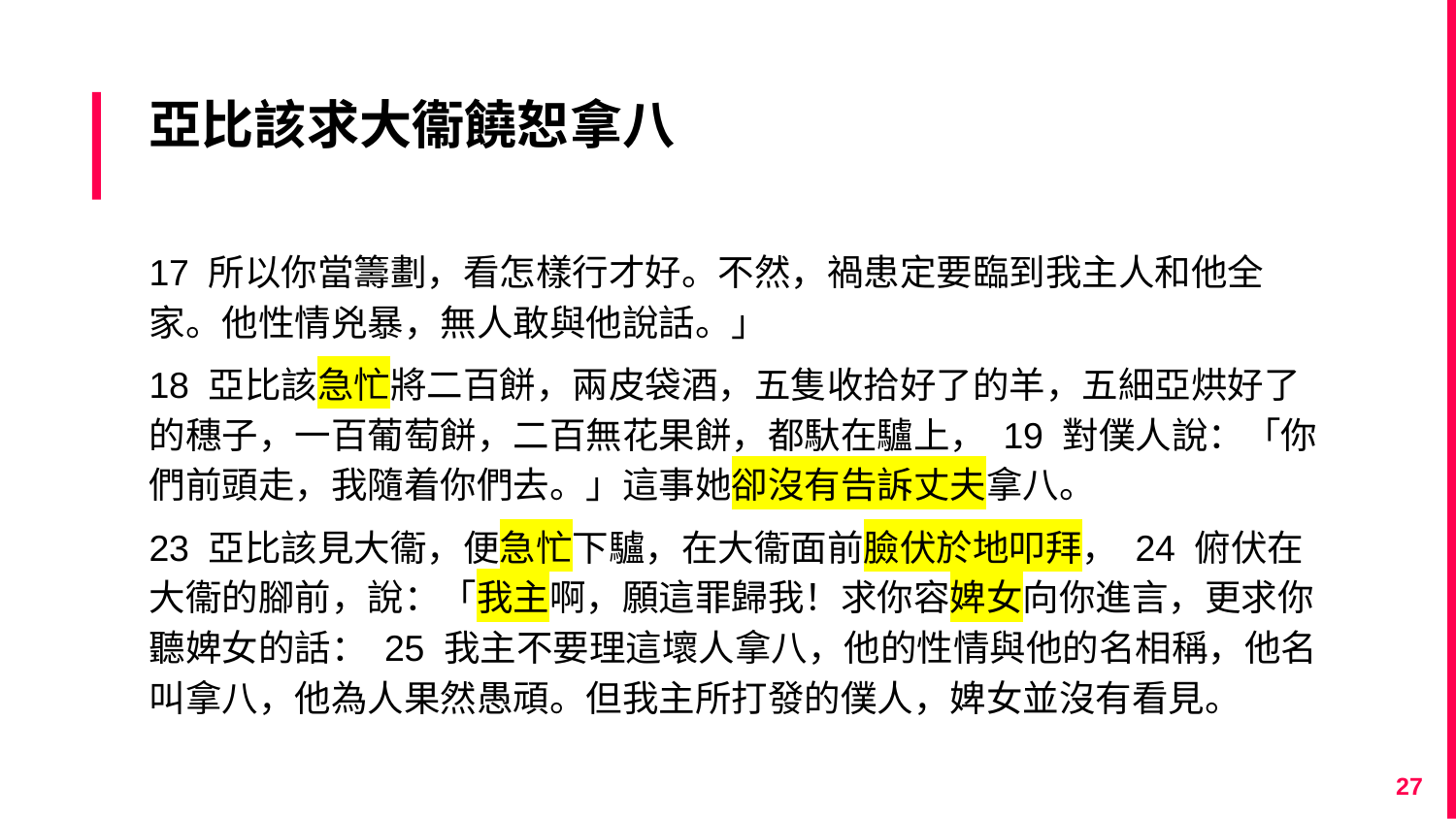

# 亞比該求大衞饒恕拿八
17 所以你當籌劃，看怎樣行才好。不然，禍患定要臨到我主人和他全家。他性情兇暴，無人敢與他說話。」
18 亞比該急忙將二百餅，兩皮袋酒，五隻收拾好了的羊，五細亞烘好了的穗子，一百葡萄餅，二百無花果餅，都馱在驢上， 19 對僕人說：「你們前頭走，我隨着你們去。」這事她卻沒有告訴丈夫拿八。
23 亞比該見大衞，便急忙下驢，在大衞面前臉伏於地叩拜， 24 俯伏在大衞的腳前，說：「我主啊，願這罪歸我！求你容婢女向你進言，更求你聽婢女的話： 25 我主不要理這壞人拿八，他的性情與他的名相稱，他名叫拿八，他為人果然愚頑。但我主所打發的僕人，婢女並沒有看見。
27